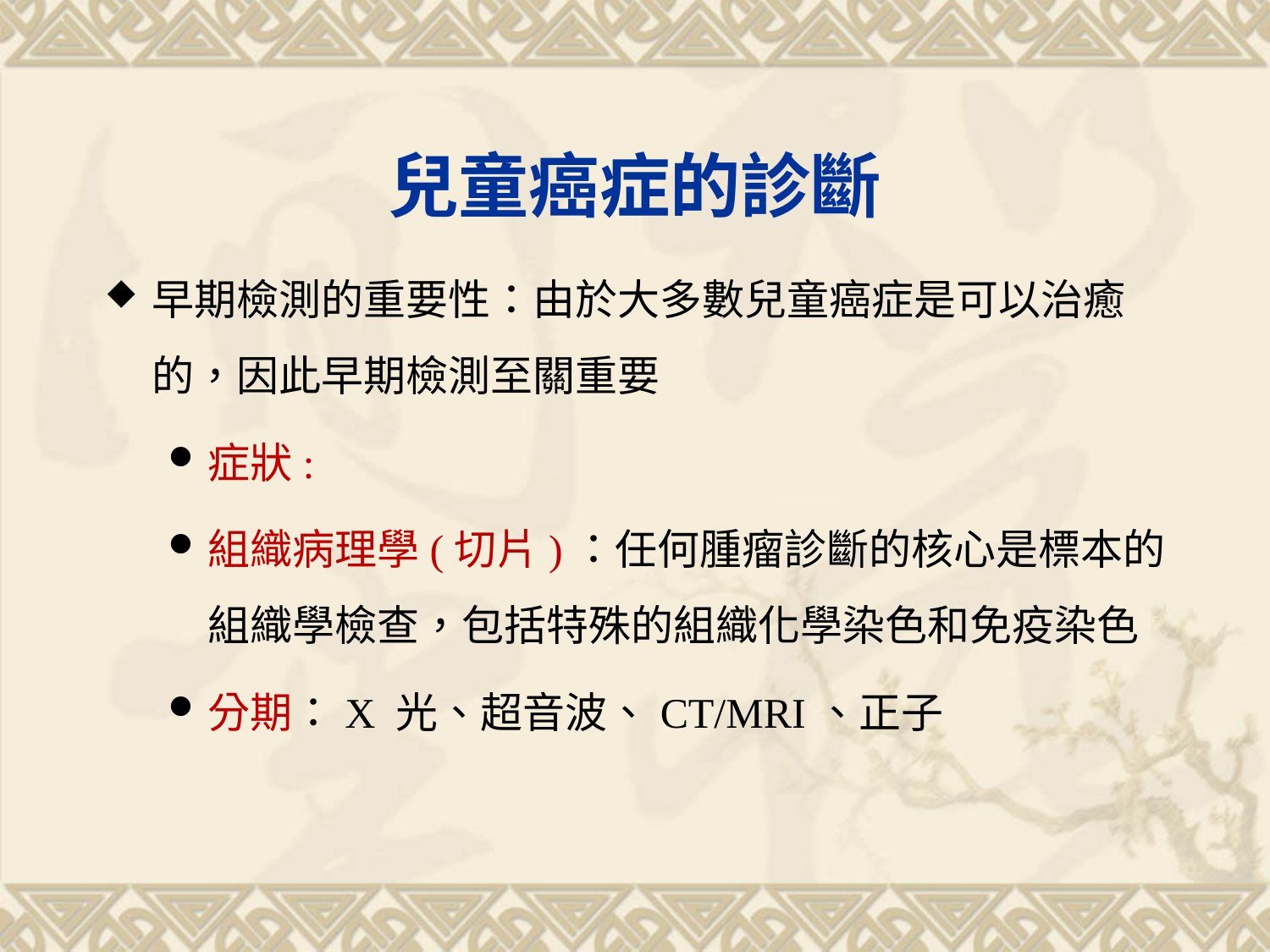

# 兒童癌症的診斷
早期檢測的重要性：由於大多數兒童癌症是可以治癒的，因此早期檢測至關重要
症狀:
組織病理學(切片)：任何腫瘤診斷的核心是標本的組織學檢查，包括特殊的組織化學染色和免疫染色
分期：X 光、超音波、CT/MRI、正子